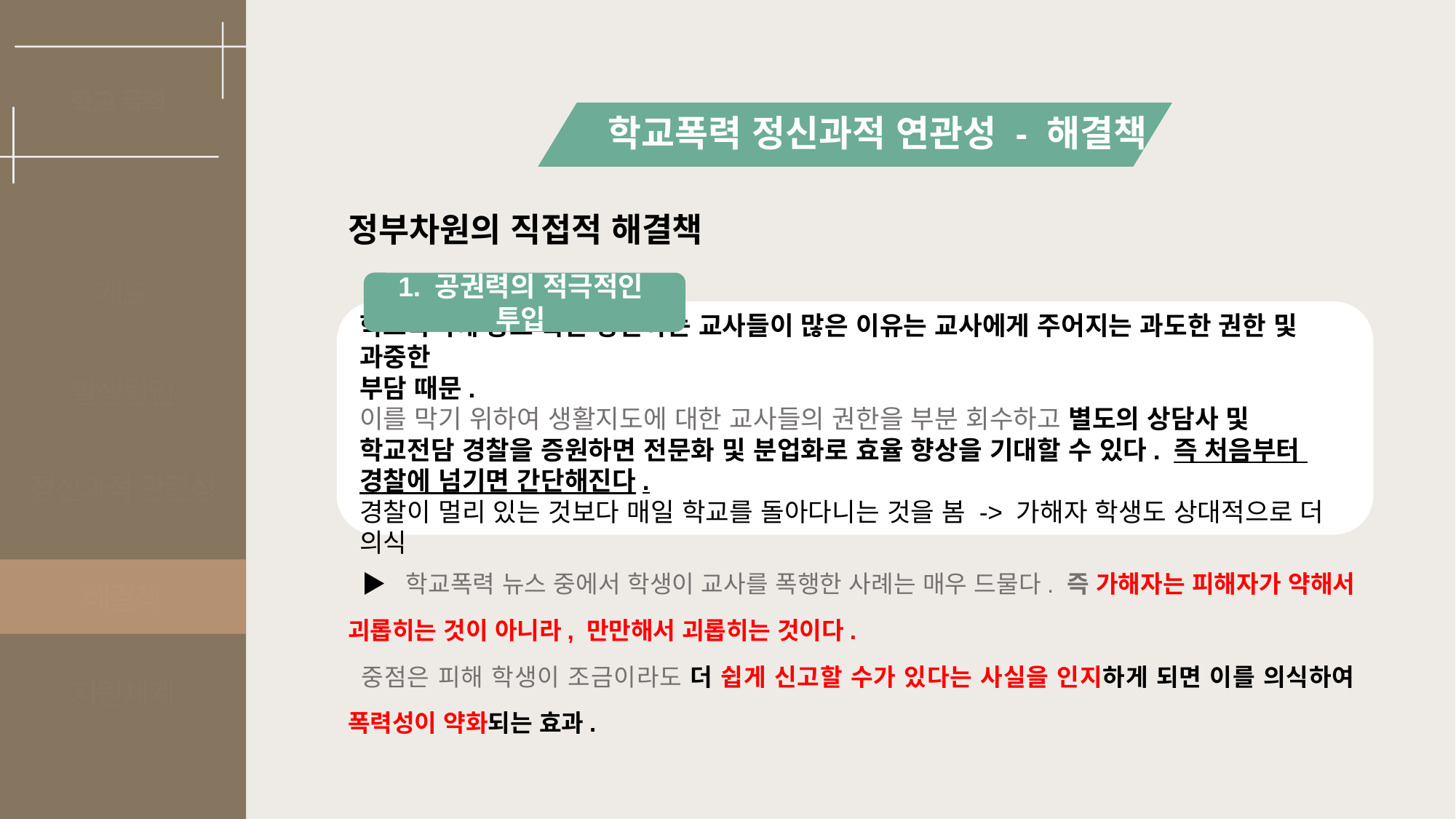

학교 폭력

학교폭력 정신과적 연관성 - 해결책
정부차원의 직접적 해결책

  ▶  학교폭력 뉴스 중에서 학생이 교사를 폭행한 사례는 매우 드물다. 즉 가해자는 피해자가 약해서 괴롭히는 것이 아니라, 만만해서 괴롭히는 것이다.
 중점은 피해 학생이 조금이라도 더 쉽게 신고할 수가 있다는 사실을 인지하게 되면 이를 의식하여 폭력성이 약화되는 효과.
개요
1. 공권력의 적극적인 투입

학교폭력에 동조 혹은 방관하는 교사들이 많은 이유는 교사에게 주어지는 과도한 권한 및 과중한
부담 때문.
이를 막기 위하여 생활지도에 대한 교사들의 권한을 부분 회수하고 별도의 상담사 및 학교전담 경찰을 증원하면 전문화 및 분업화로 효율 향상을 기대할 수 있다. 즉 처음부터 경찰에 넘기면 간단해진다.
경찰이 멀리 있는 것보다 매일 학교를 돌아다니는 것을 봄 -> 가해자 학생도 상대적으로 더 의식
발생원인

정신과적 관련성

해결책
지원체계